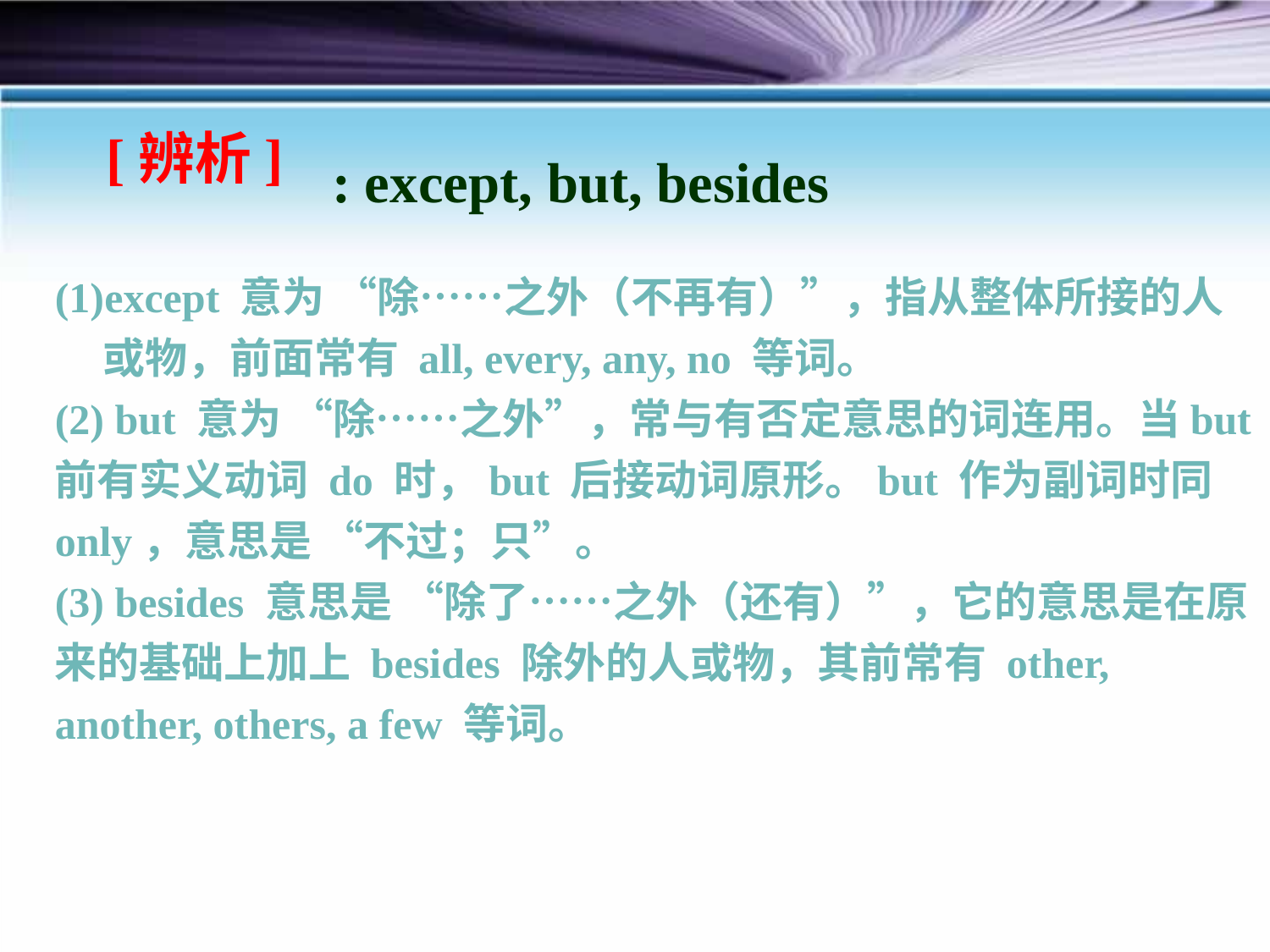

[辨析]

: except, but, besides

except 意为 “除……之外（不再有）”，指从整体所接的人或物，前面常有 all, every, any, no 等词。
(2) but 意为 “除……之外”，常与有否定意思的词连用。当but 前有实义动词 do 时，but 后接动词原形。but 作为副词时同 only，意思是 “不过；只”。
(3) besides 意思是 “除了……之外（还有）”，它的意思是在原来的基础上加上 besides 除外的人或物，其前常有 other, another, others, a few 等词。